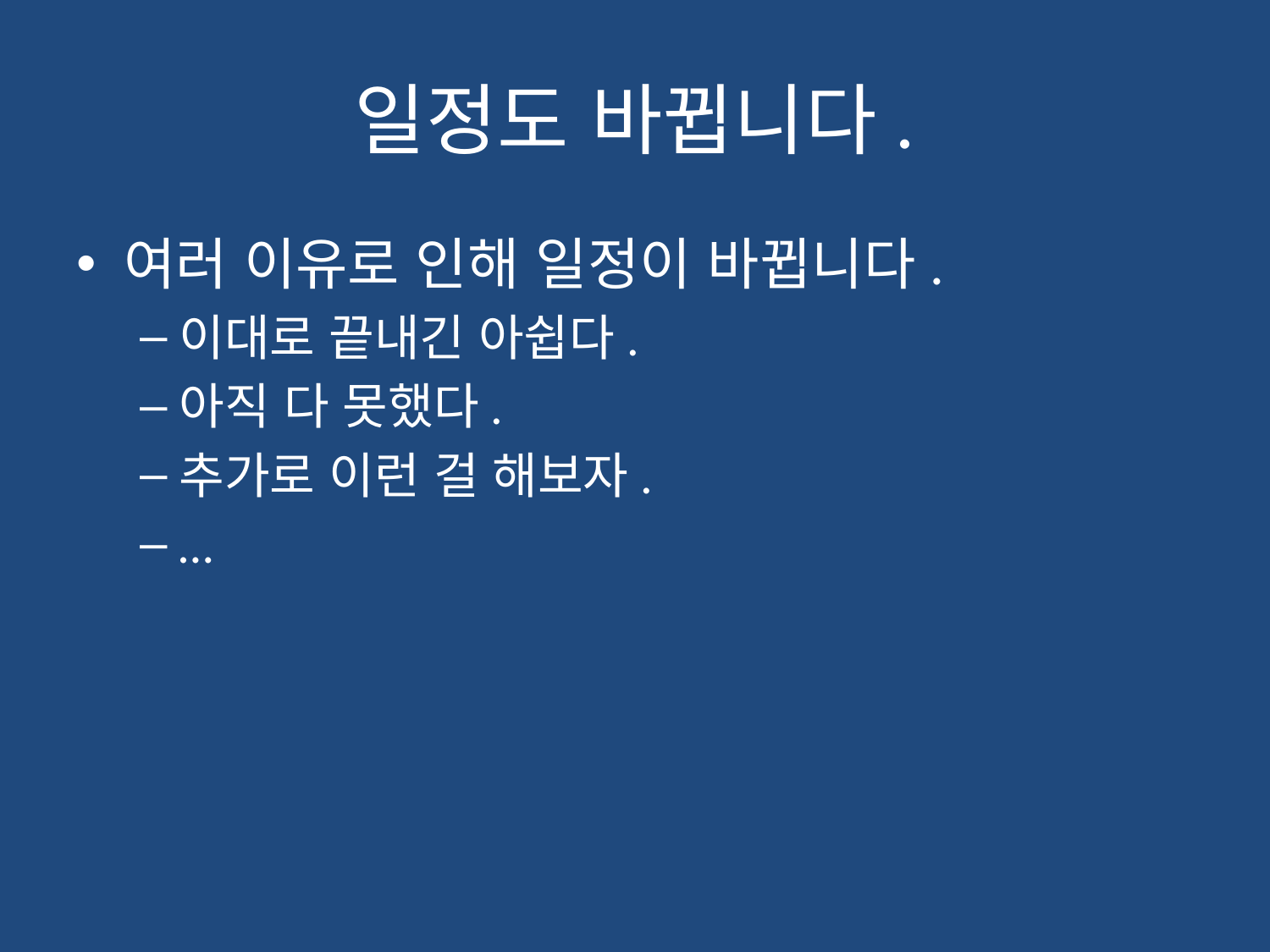

# 일정도 바뀝니다.
여러 이유로 인해 일정이 바뀝니다.
이대로 끝내긴 아쉽다.
아직 다 못했다.
추가로 이런 걸 해보자.
…